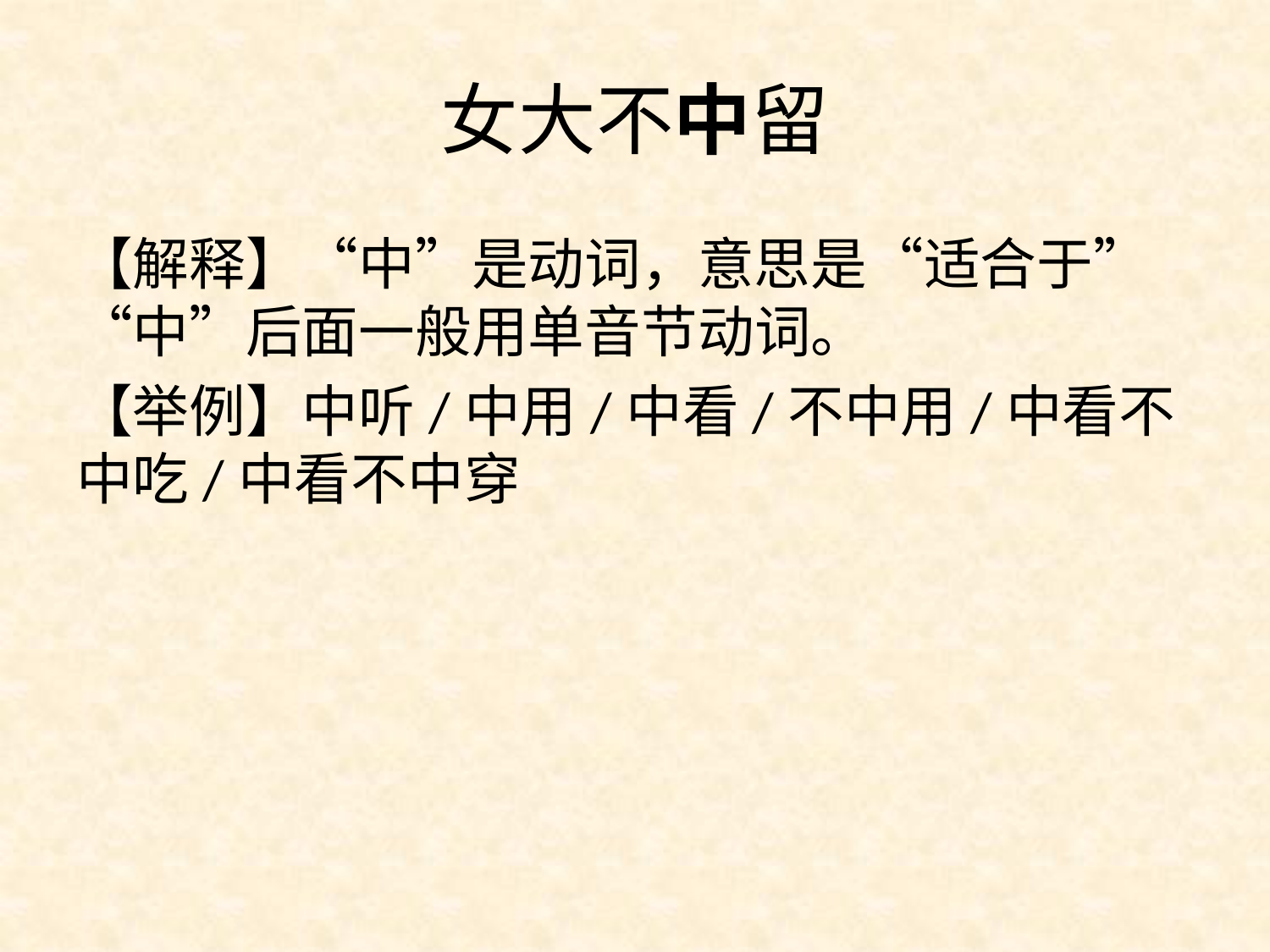

# 女大不中留
【解释】“中”是动词，意思是“适合于”“中”后面一般用单音节动词。
【举例】中听/中用/中看/不中用/中看不中吃/中看不中穿